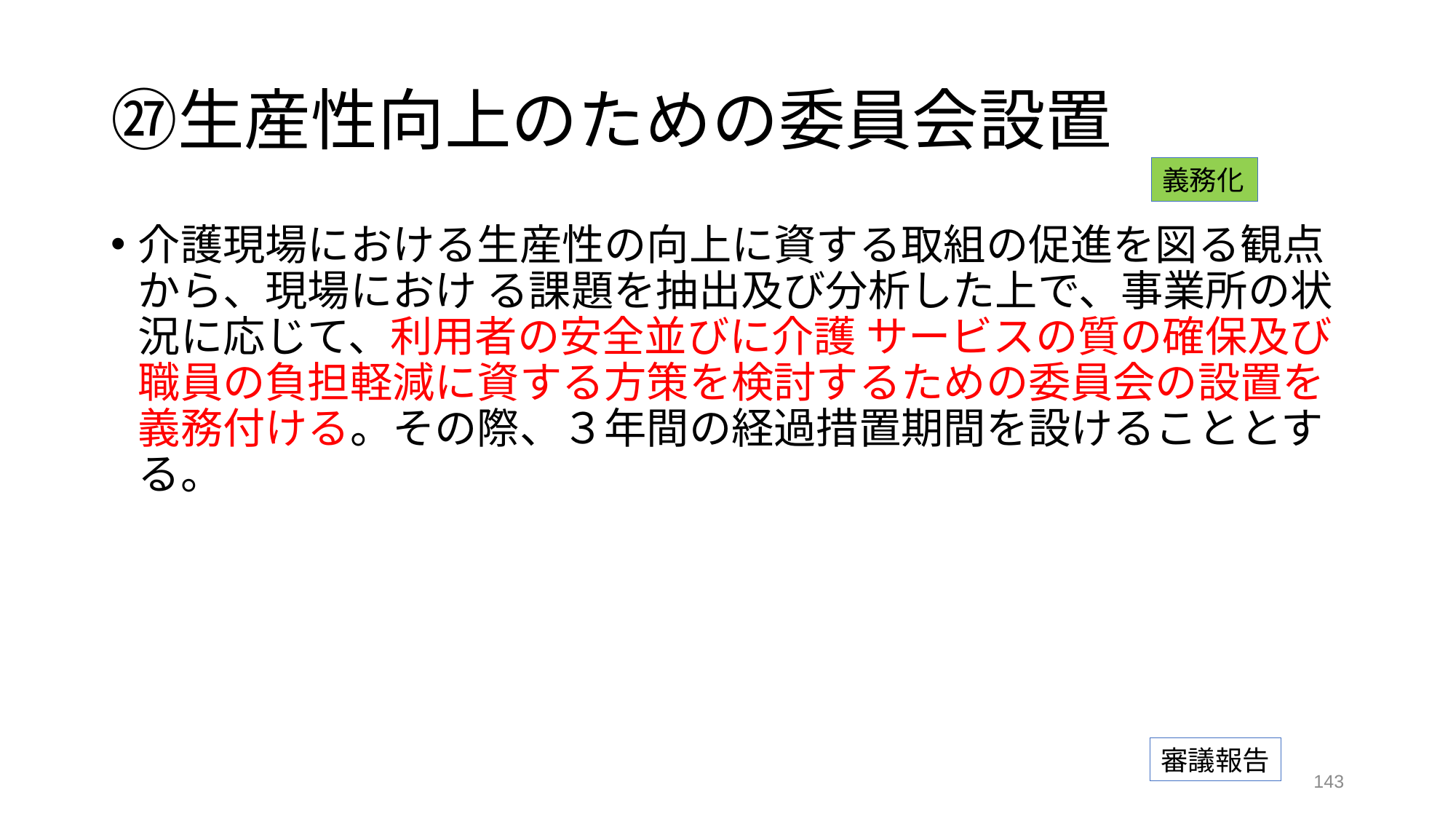

# ㉗生産性向上のための委員会設置
義務化
介護現場における生産性の向上に資する取組の促進を図る観点から、現場におけ る課題を抽出及び分析した上で、事業所の状況に応じて、利用者の安全並びに介護 サービスの質の確保及び職員の負担軽減に資する方策を検討するための委員会の設置を義務付ける。その際、３年間の経過措置期間を設けることとする。
審議報告
143